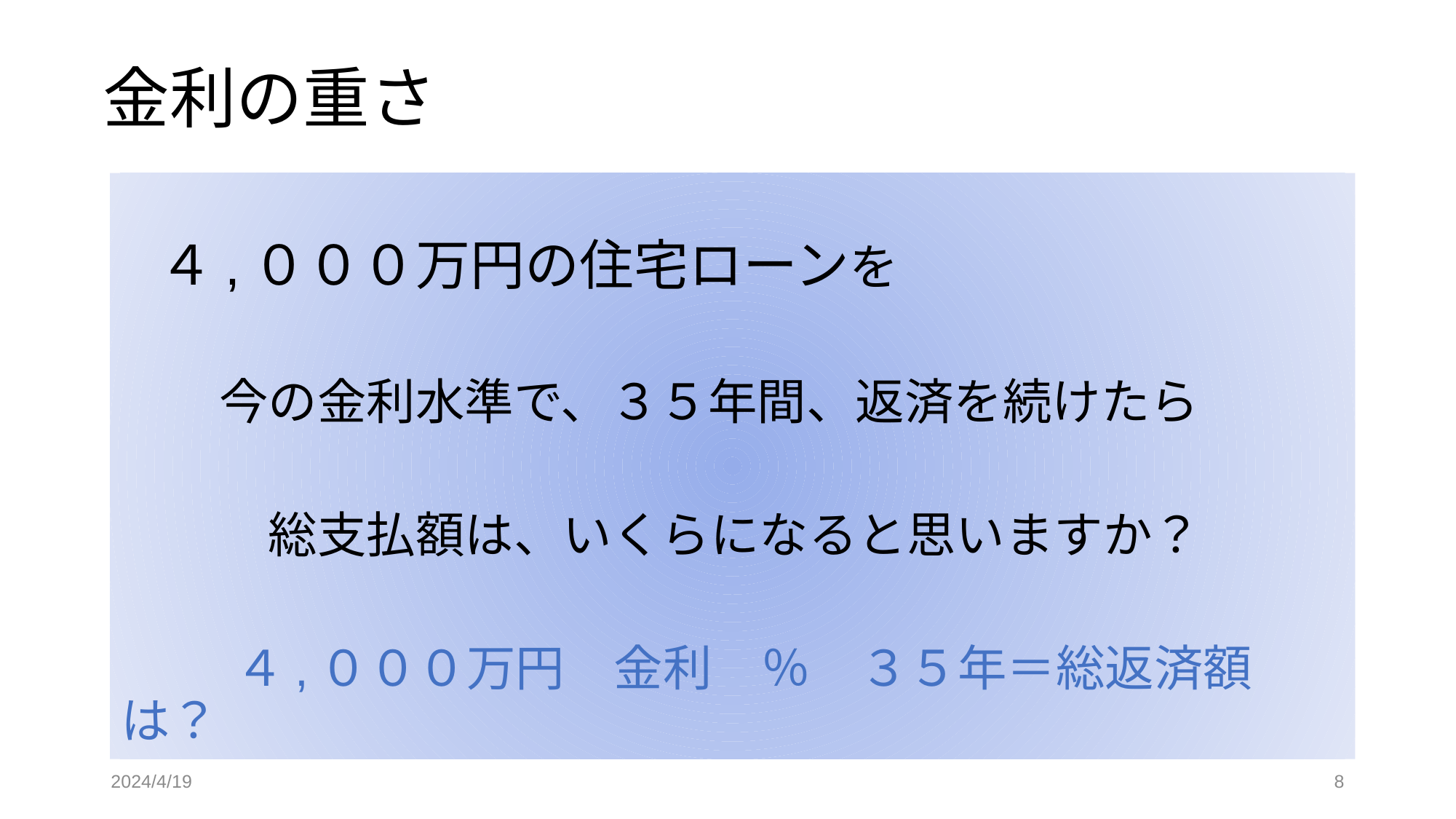

# 金利の重さ

　４,０００万円の住宅ローンを

　　今の金利水準で、３５年間、返済を続けたら

　　　総支払額は、いくらになると思いますか？

　　　４,０００万円　金利　％　３５年＝総返済額は？

2024/4/19
8